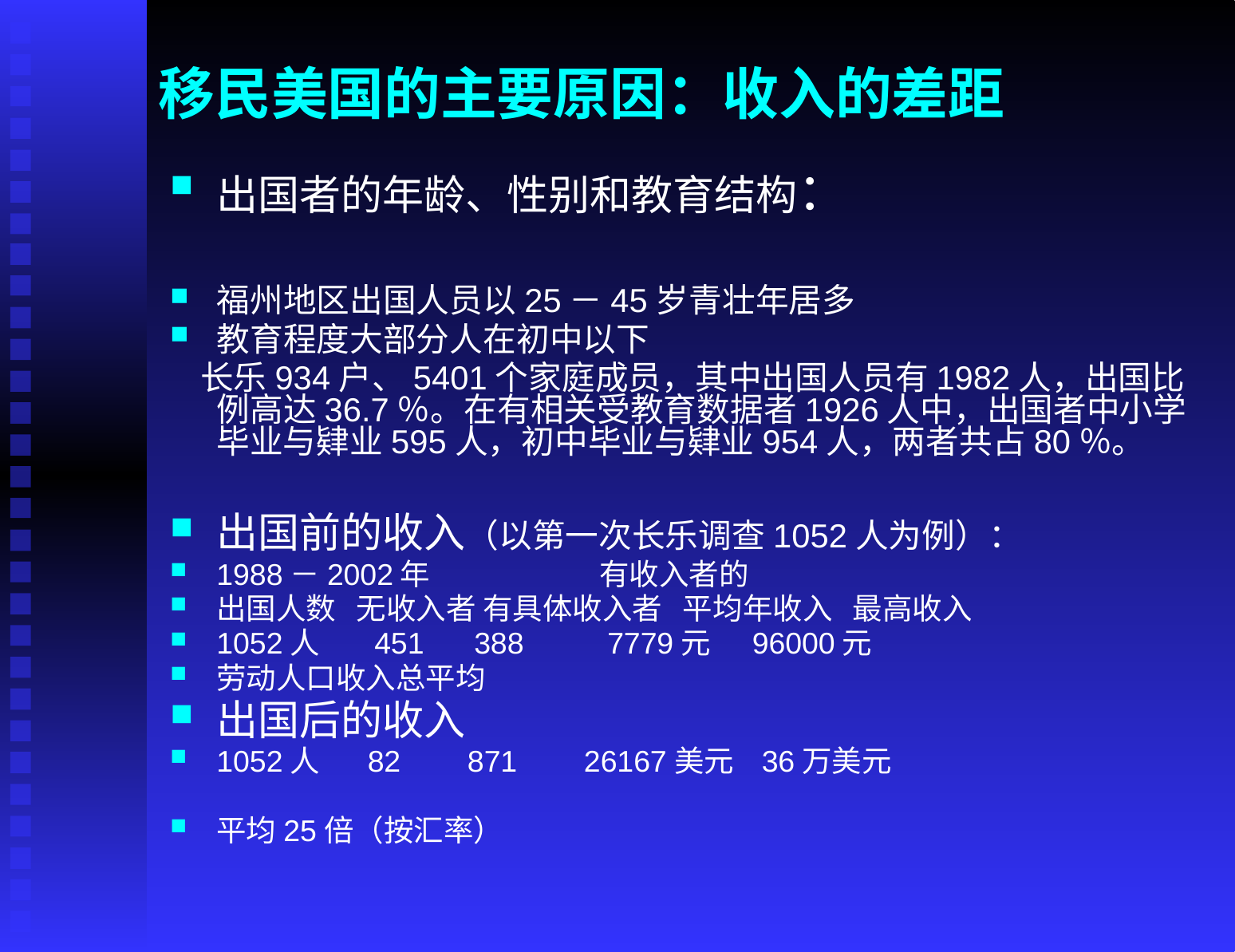

# 移民美国的主要原因：收入的差距
出国者的年龄、性别和教育结构：

福州地区出国人员以25－45岁青壮年居多
教育程度大部分人在初中以下
   长乐934户、5401个家庭成员，其中出国人员有1982人，出国比例高达36.7％。在有相关受教育数据者1926人中，出国者中小学毕业与肄业595人，初中毕业与肄业954人，两者共占80％。

出国前的收入（以第一次长乐调查1052人为例）：
1988－2002年                         有收入者的
出国人数   无收入者 有具体收入者   平均年收入   最高收入
1052人       451      388          7779元     96000元
劳动人口收入总平均
出国后的收入
1052人      82        871        26167美元   36万美元

平均25倍（按汇率）